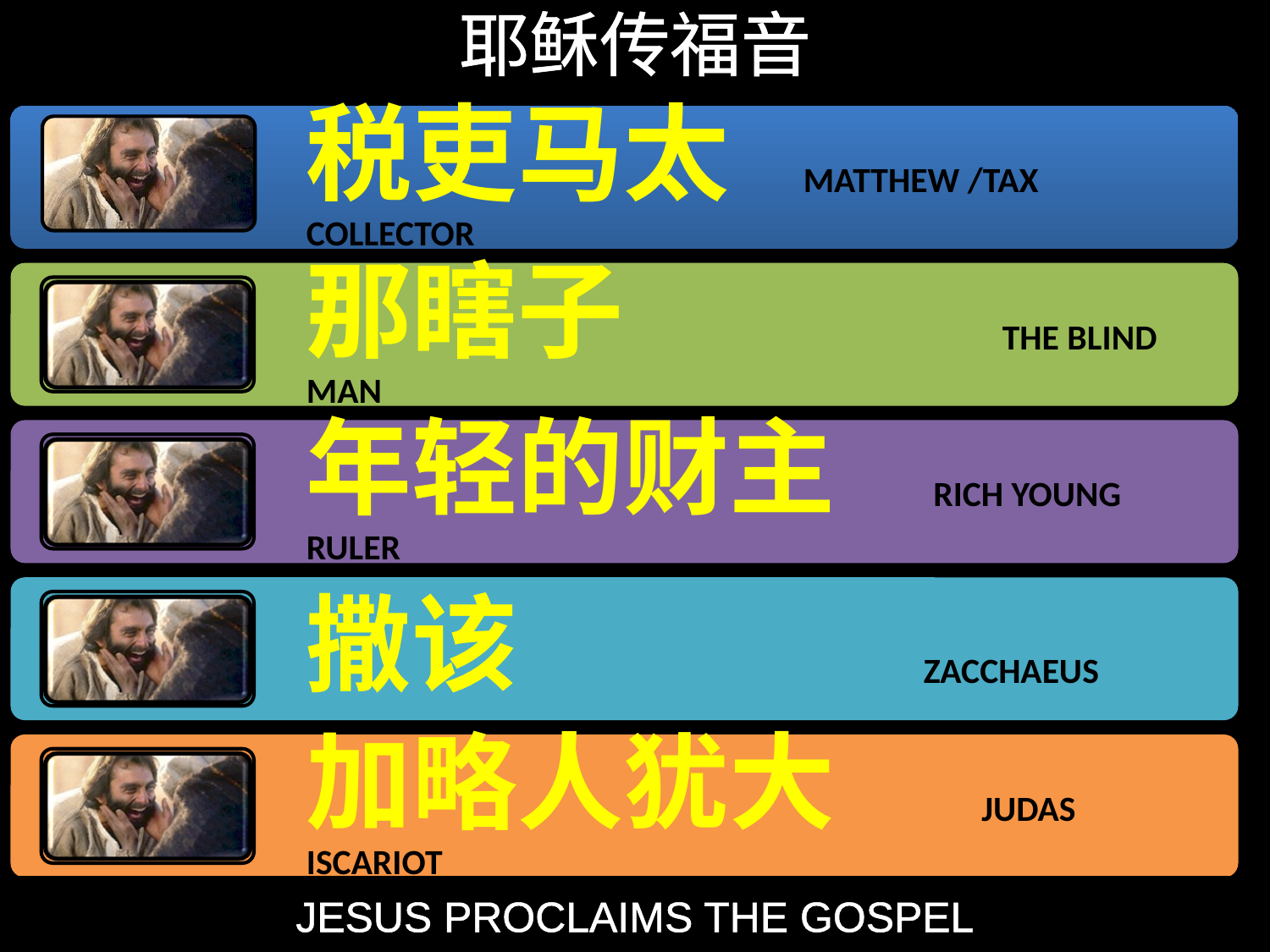

耶稣传福音
税吏马太  MATTHEW /TAX COLLECTOR
那瞎子	            THE BLIND MAN
年轻的财主   RICH YOUNG RULER
撒该	              ZACCHAEUS
加略人犹大     JUDAS ISCARIOT
JESUS PROCLAIMS THE GOSPEL